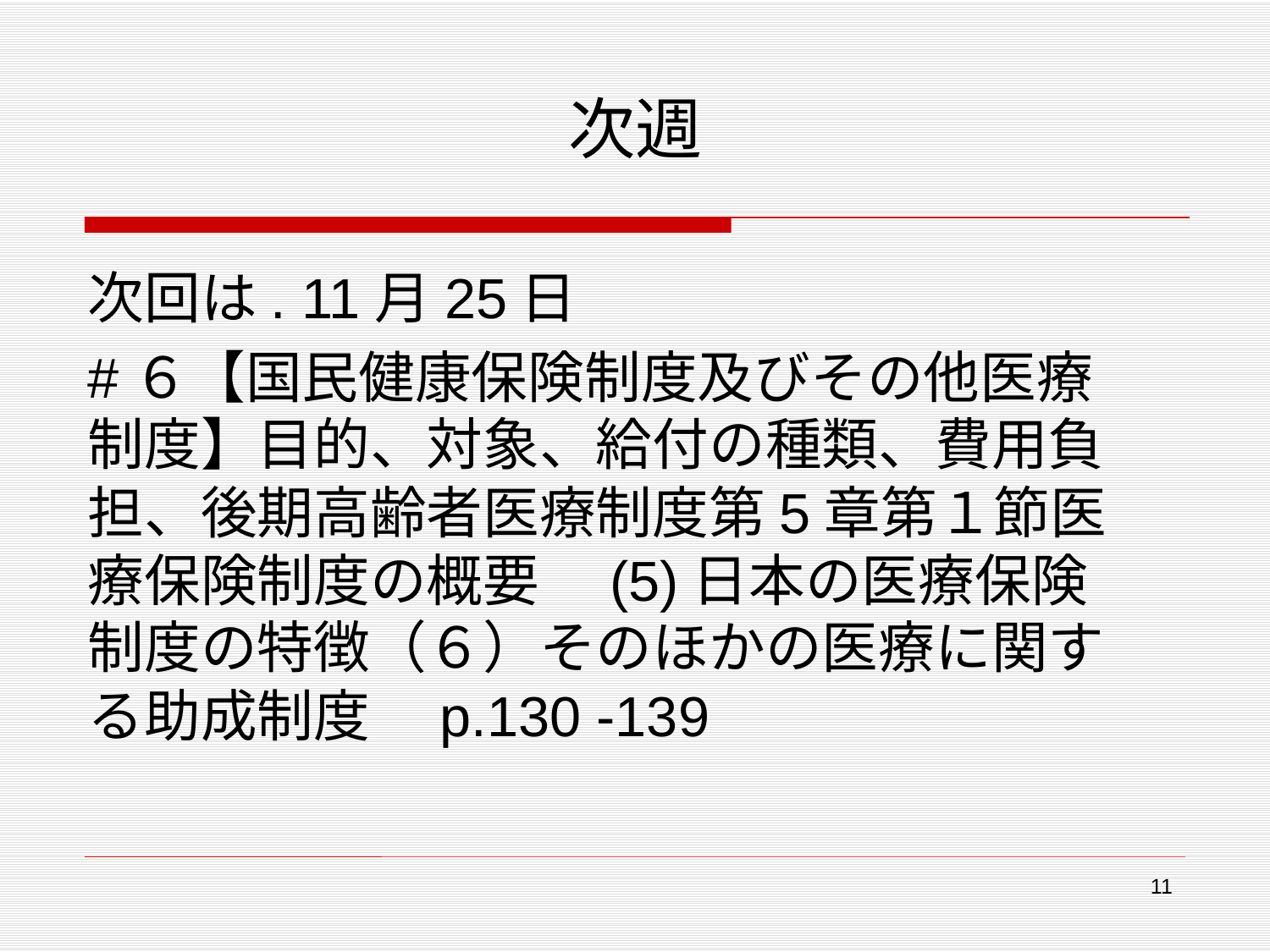

# 次週
次回は. 11月25日
#６【国民健康保険制度及びその他医療制度】目的、対象、給付の種類、費用負担、後期高齢者医療制度第5章第１節医療保険制度の概要　(5)日本の医療保険制度の特徴（６）そのほかの医療に関する助成制度　p.130 -139

11